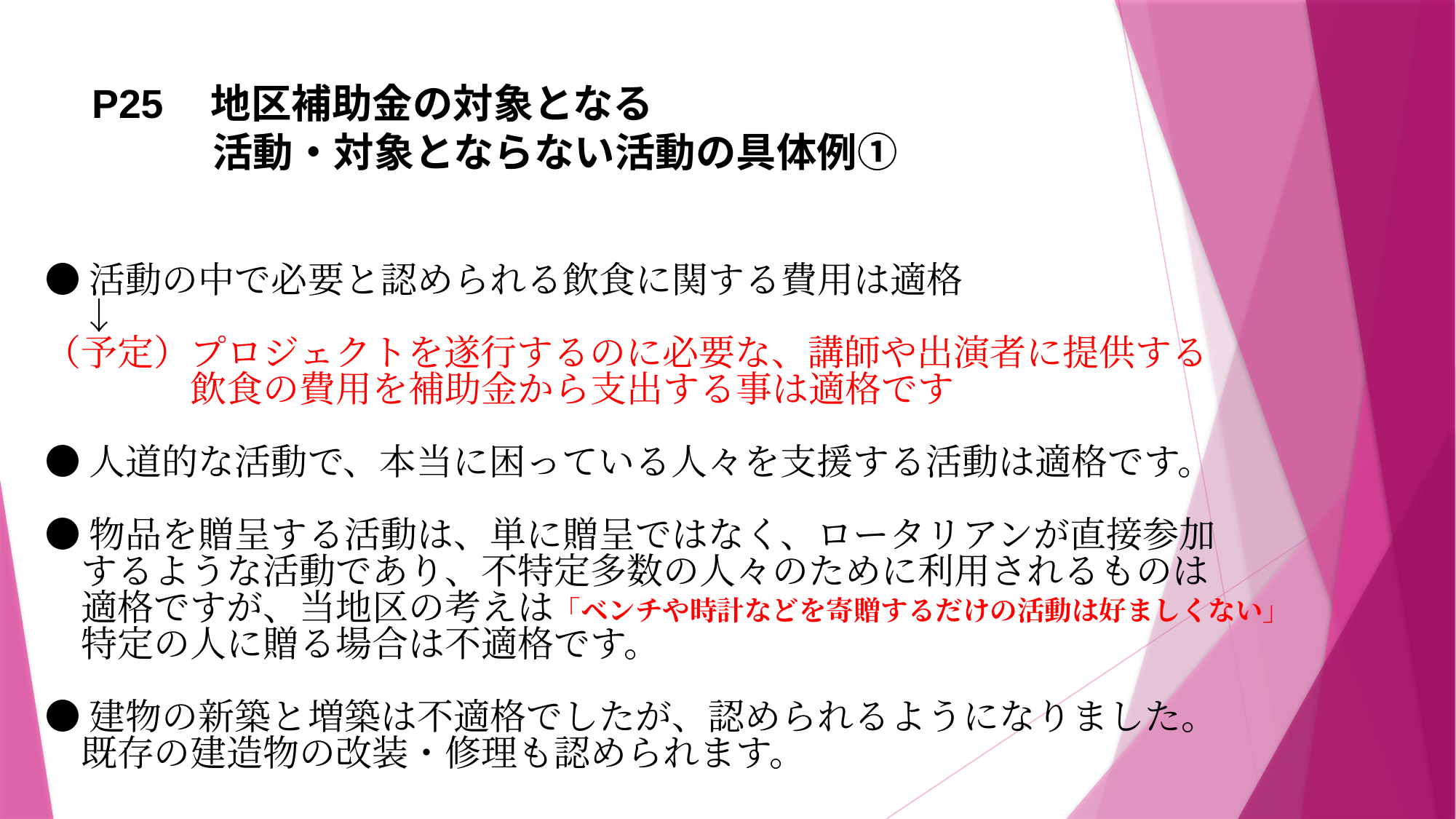

# P25　地区補助金の対象となる 　　　活動・対象とならない活動の具体例①
●活動の中で必要と認められる飲食に関する費用は適格

　↓

（予定）プロジェクトを遂行するのに必要な、講師や出演者に提供する

　　　　飲食の費用を補助金から支出する事は適格です

●人道的な活動で、本当に困っている人々を支援する活動は適格です。

●物品を贈呈する活動は、単に贈呈ではなく、ロータリアンが直接参加

　するような活動であり、不特定多数の人々のために利用されるものは

　適格ですが、当地区の考えは「ベンチや時計などを寄贈するだけの活動は好ましくない」

　特定の人に贈る場合は不適格です。

●建物の新築と増築は不適格でしたが、認められるようになりました。

　既存の建造物の改装・修理も認められます。